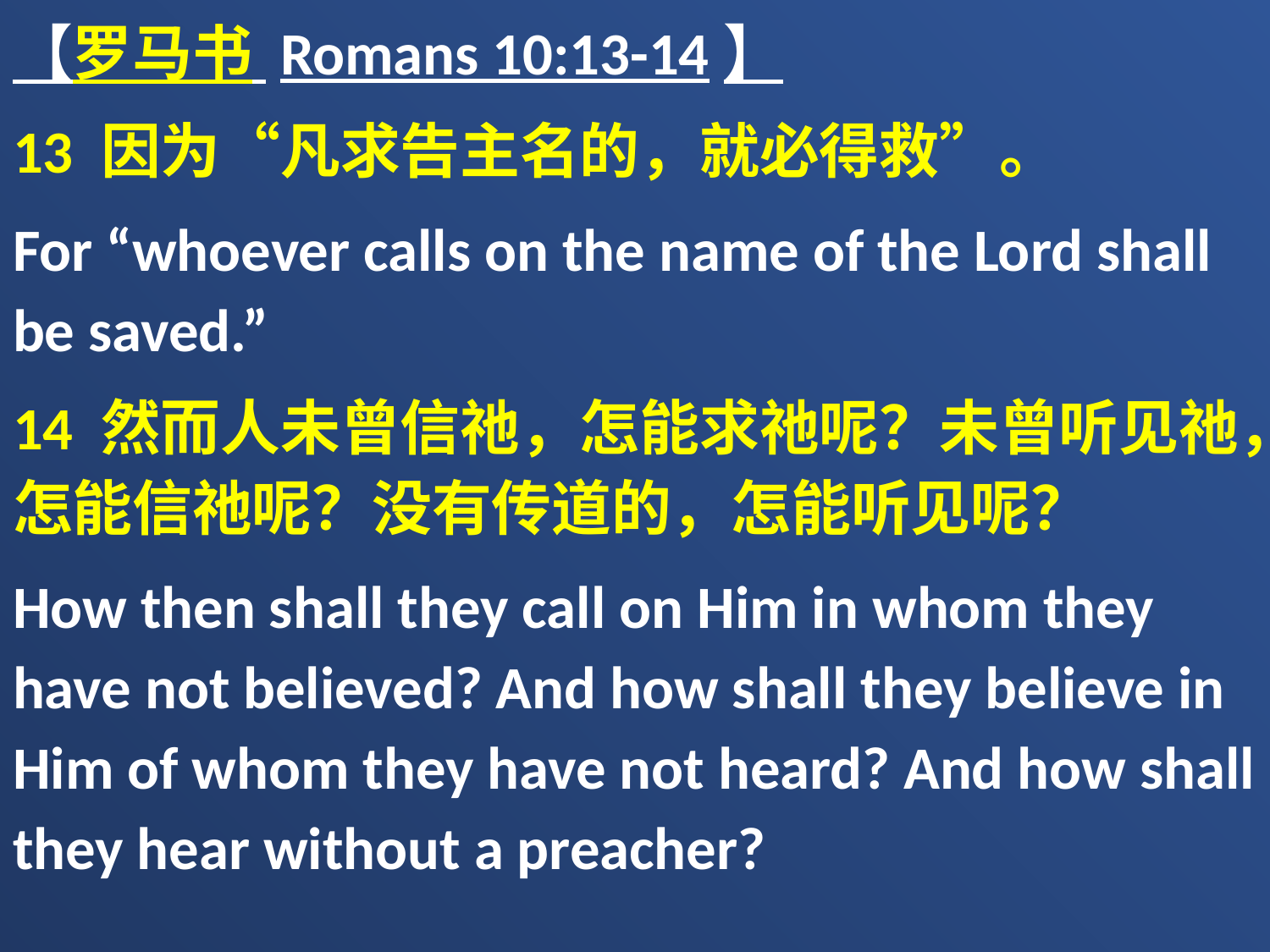

【罗马书 Romans 10:13-14】
13 因为“凡求告主名的，就必得救”。
For “whoever calls on the name of the Lord shall be saved.”
14 然而人未曾信祂，怎能求祂呢？未曾听见祂，怎能信祂呢？没有传道的，怎能听见呢？
How then shall they call on Him in whom they have not believed? And how shall they believe in Him of whom they have not heard? And how shall they hear without a preacher?